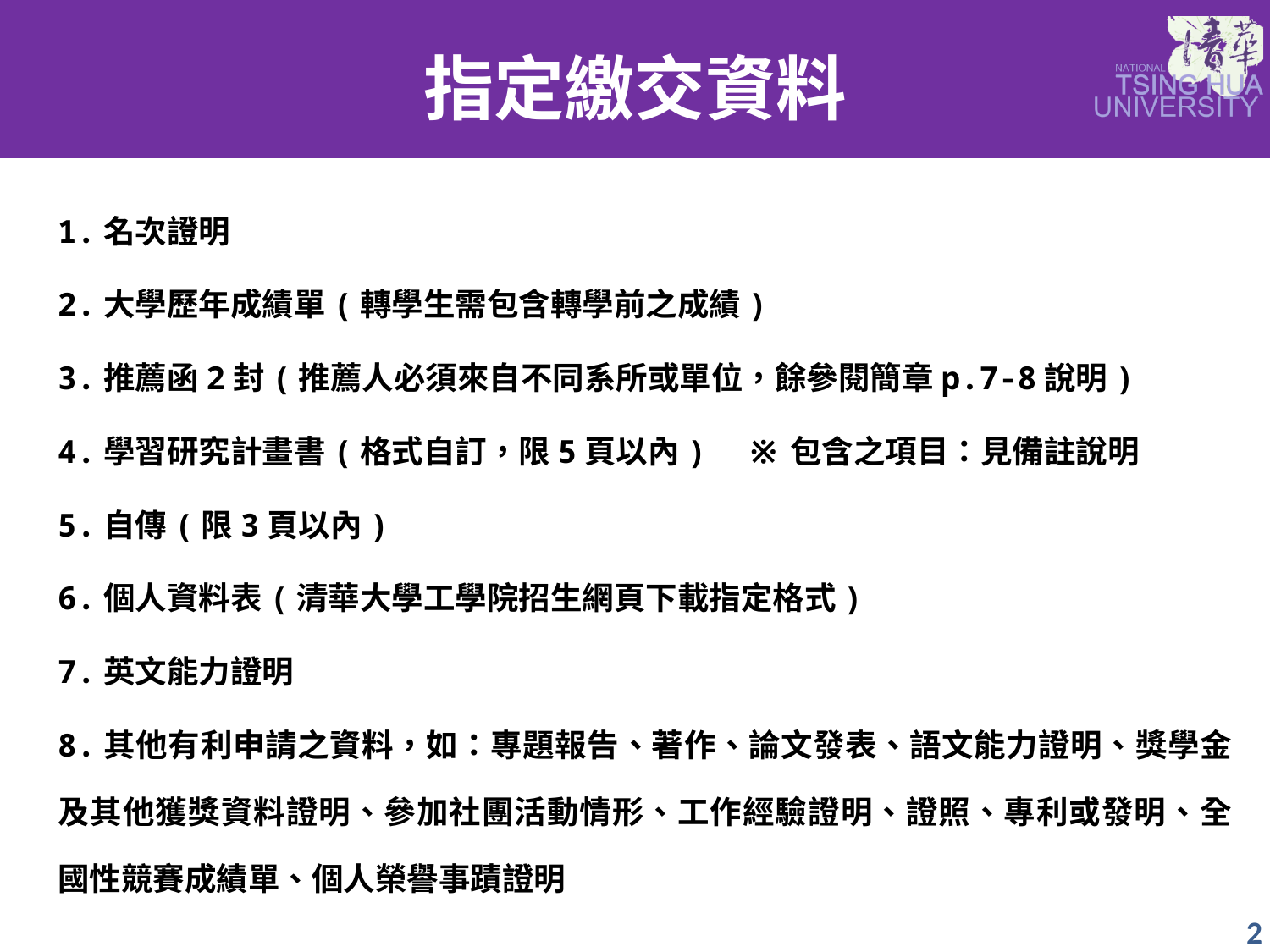

# 指定繳交資料
1.名次證明
2.大學歷年成績單(轉學生需包含轉學前之成績)
3.推薦函2封(推薦人必須來自不同系所或單位，餘參閱簡章p.7-8說明)
4.學習研究計畫書(格式自訂，限5頁以內)  ※包含之項目：見備註說明
5.自傳(限3頁以內)
6.個人資料表(清華大學工學院招生網頁下載指定格式)
7.英文能力證明
8.其他有利申請之資料，如：專題報告、著作、論文發表、語文能力證明、獎學金及其他獲獎資料證明、參加社團活動情形、工作經驗證明、證照、專利或發明、全國性競賽成績單、個人榮譽事蹟證明